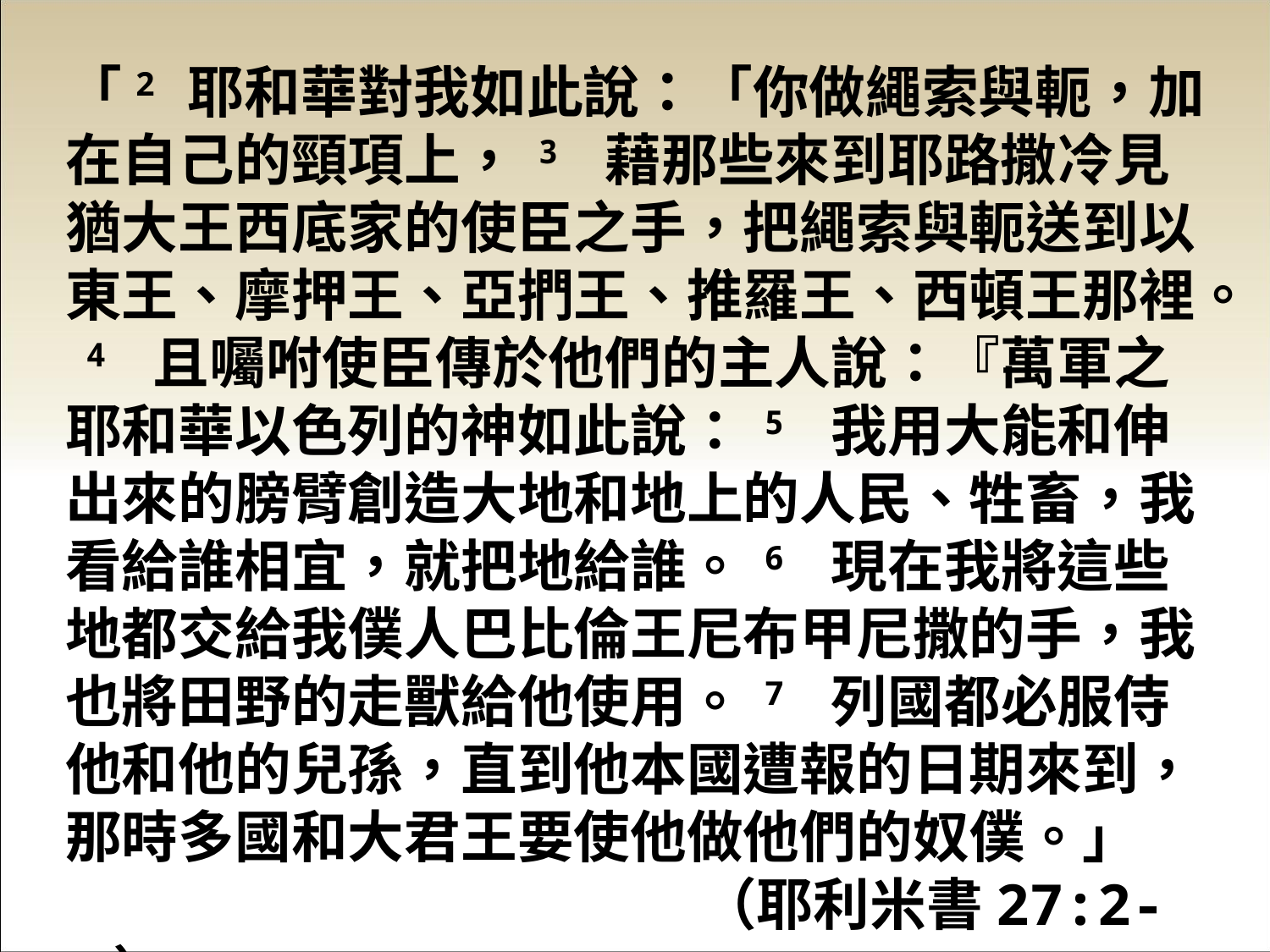

「2 耶和華對我如此說：「你做繩索與軛，加在自己的頸項上， 3 藉那些來到耶路撒冷見猶大王西底家的使臣之手，把繩索與軛送到以東王、摩押王、亞捫王、推羅王、西頓王那裡。 4 且囑咐使臣傳於他們的主人說：『萬軍之耶和華以色列的神如此說： 5 我用大能和伸出來的膀臂創造大地和地上的人民、牲畜，我看給誰相宜，就把地給誰。 6 現在我將這些地都交給我僕人巴比倫王尼布甲尼撒的手，我也將田野的走獸給他使用。 7 列國都必服侍他和他的兒孫，直到他本國遭報的日期來到，那時多國和大君王要使他做他們的奴僕。」
					（耶利米書27:2-7）